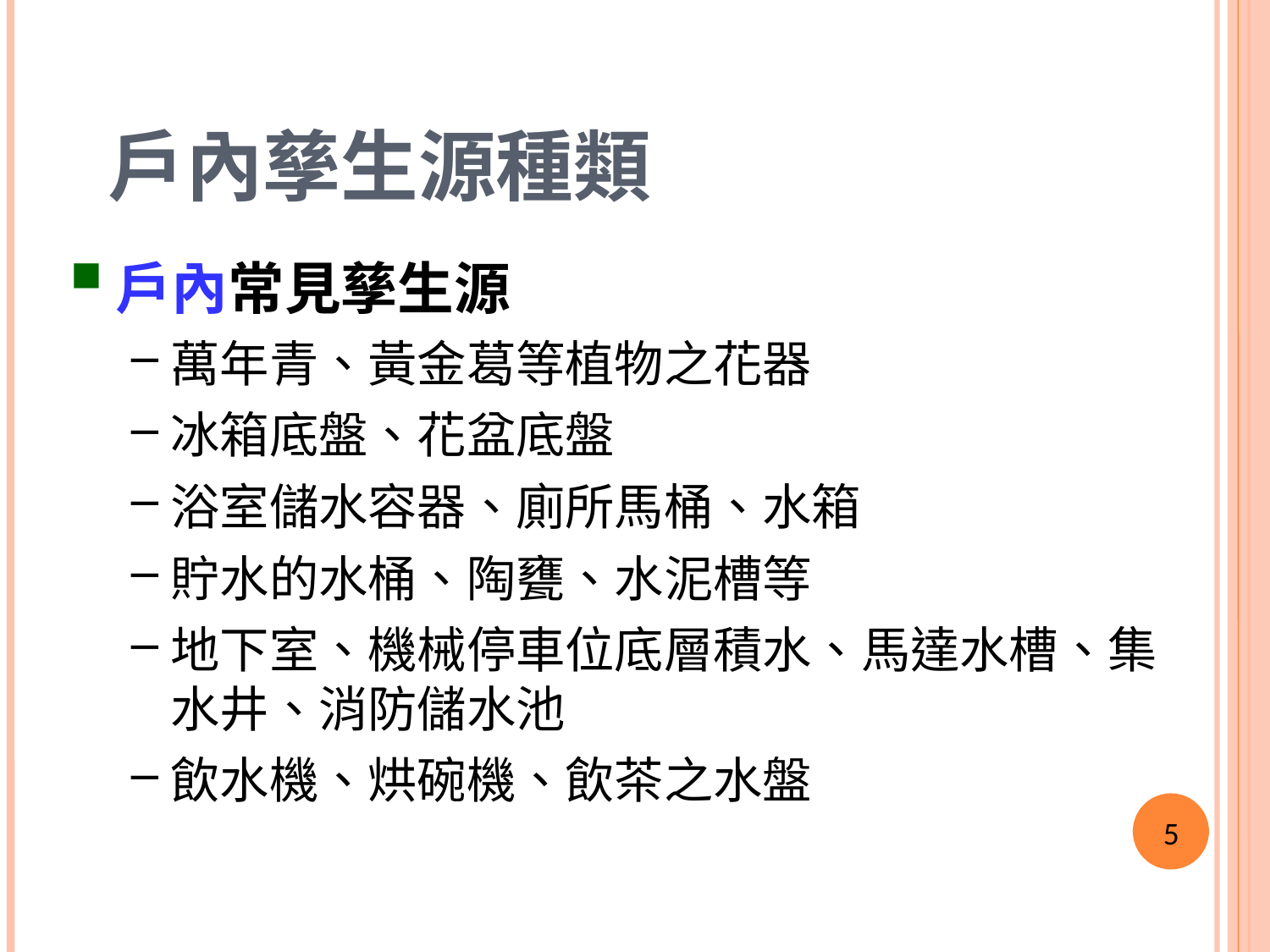

戶內孳生源種類
戶內常見孳生源
萬年青、黃金葛等植物之花器
冰箱底盤、花盆底盤
浴室儲水容器、廁所馬桶、水箱
貯水的水桶、陶甕、水泥槽等
地下室、機械停車位底層積水、馬達水槽、集水井、消防儲水池
飲水機、烘碗機、飲茶之水盤
5